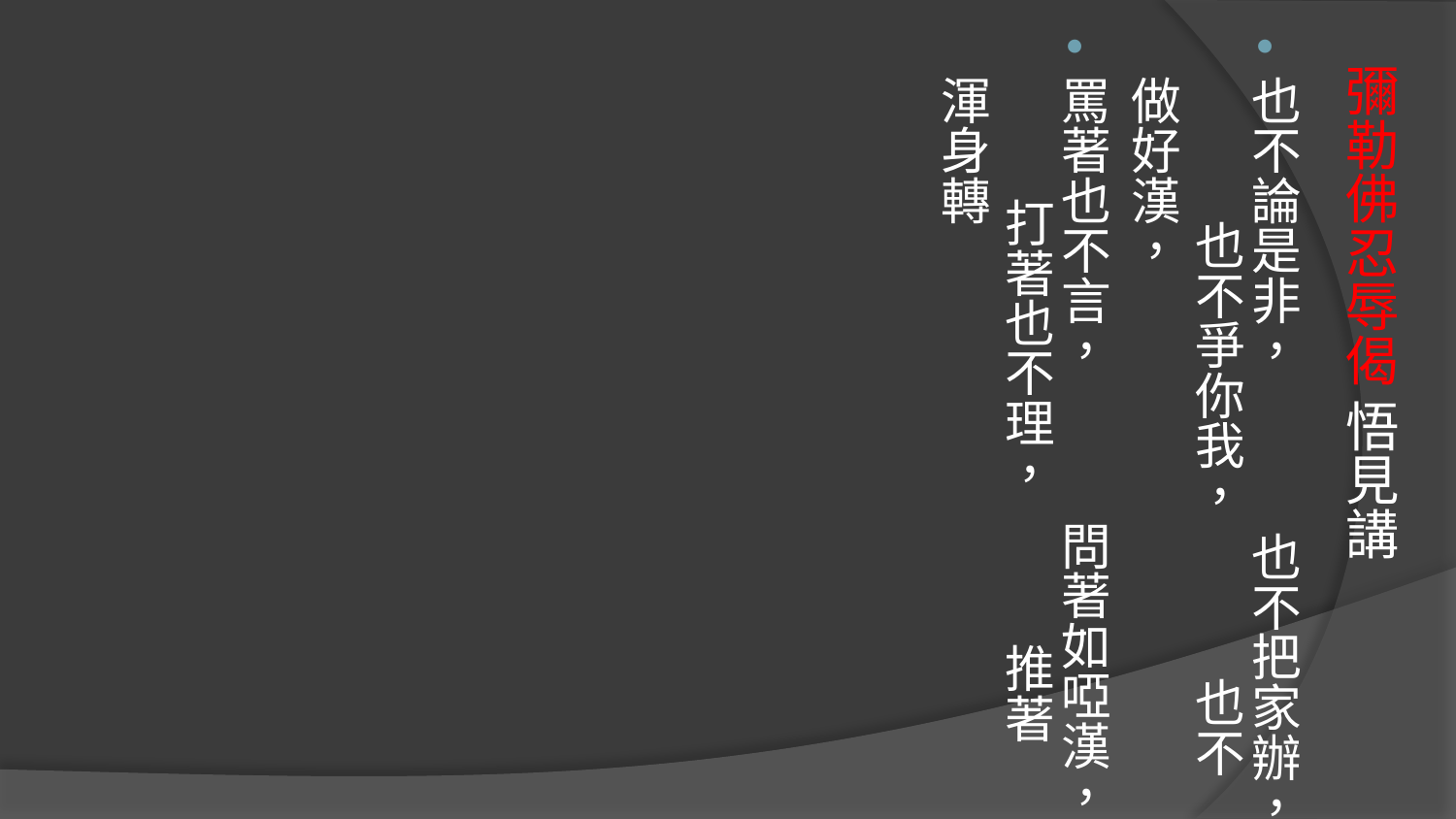

也不論是非，              也不把家辦，             也不爭你我，              也不做好漢，
罵著也不言，             問著如啞漢，           打著也不理，             推著渾身轉

# 彌勒佛忍辱偈 悟見講